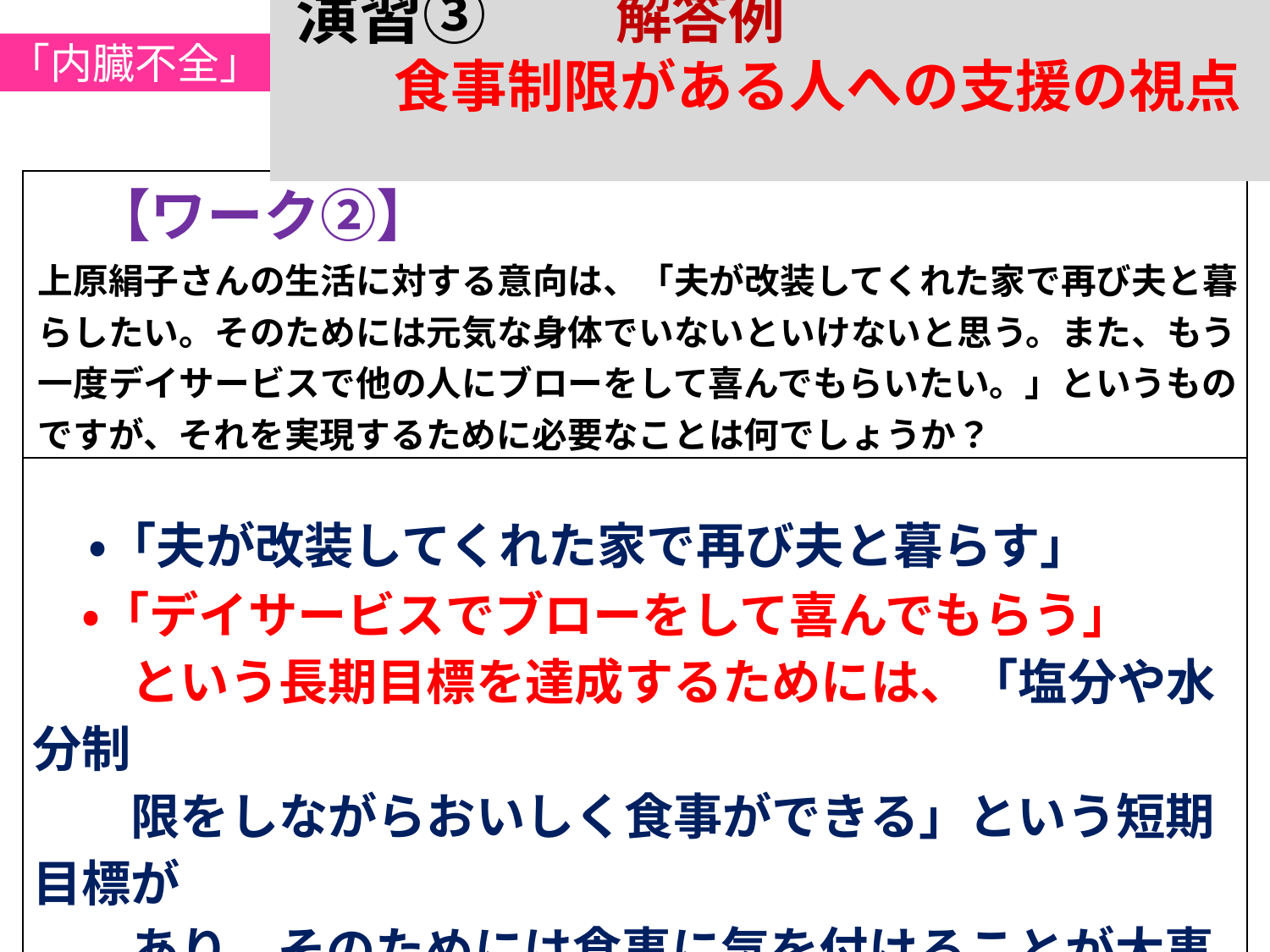

「内臓不全」
演習➂         解答例
　　食事制限がある人への支援の視点
| 【ワーク②】 上原絹子さんの生活に対する意向は、「夫が改装してくれた家で再び夫と暮らしたい。そのためには元気な身体でいないといけないと思う。また、もう一度デイサービスで他の人にブローをして喜んでもらいたい。」というものですが、それを実現するために必要なことは何でしょうか？ |
| --- |
| ・「夫が改装してくれた家で再び夫と暮らす」 　・「デイサービスでブローをして喜んでもらう」 　　という長期目標を達成するためには、「塩分や水分制 　　限をしながらおいしく食事ができる」という短期目標が 　　あり、そのためには食事に気を付けることが大事だと 　　上原さん自身が自覚する事が必要 |